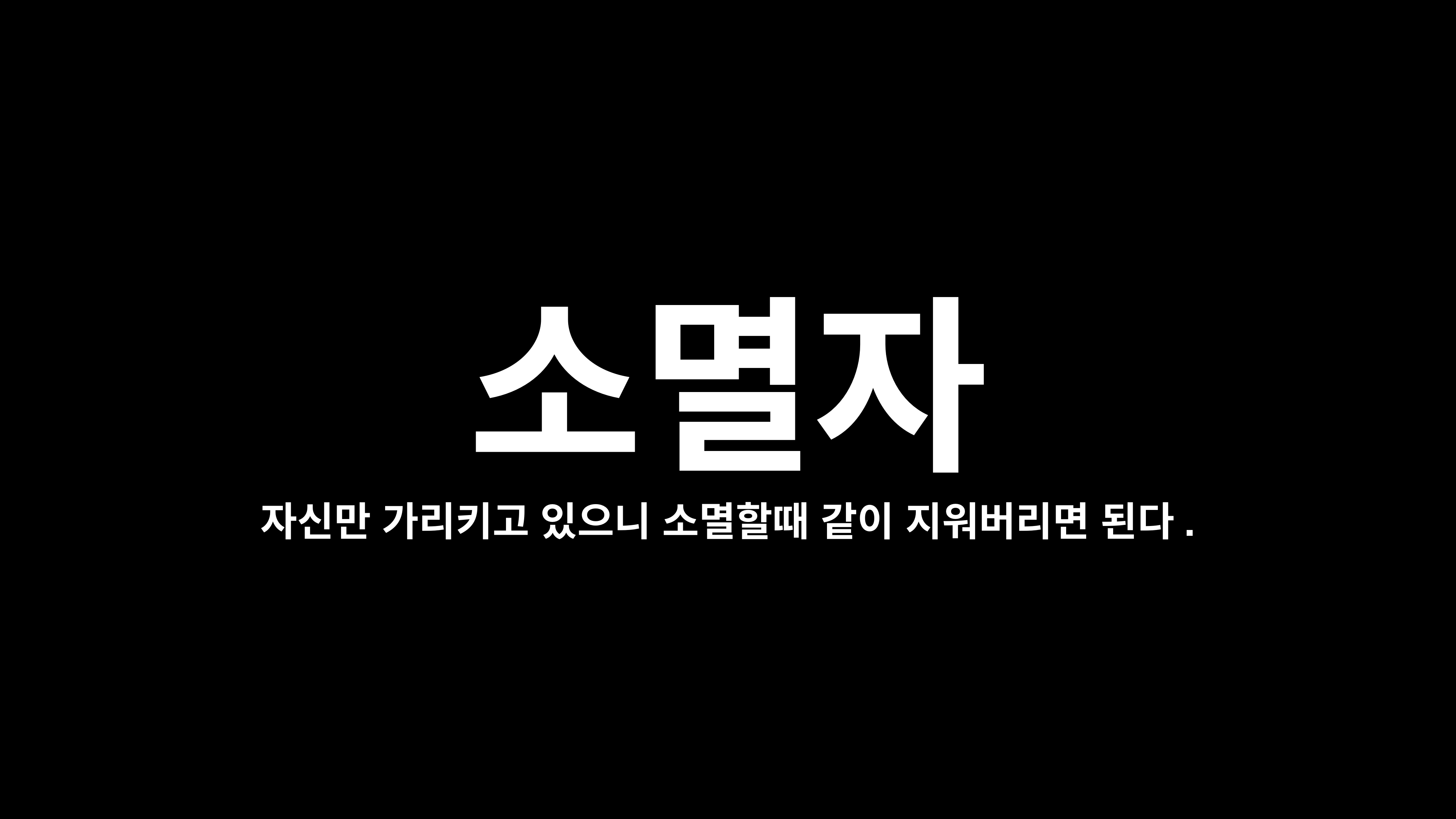

소멸자
자신만 가리키고 있으니 소멸할때 같이 지워버리면 된다.